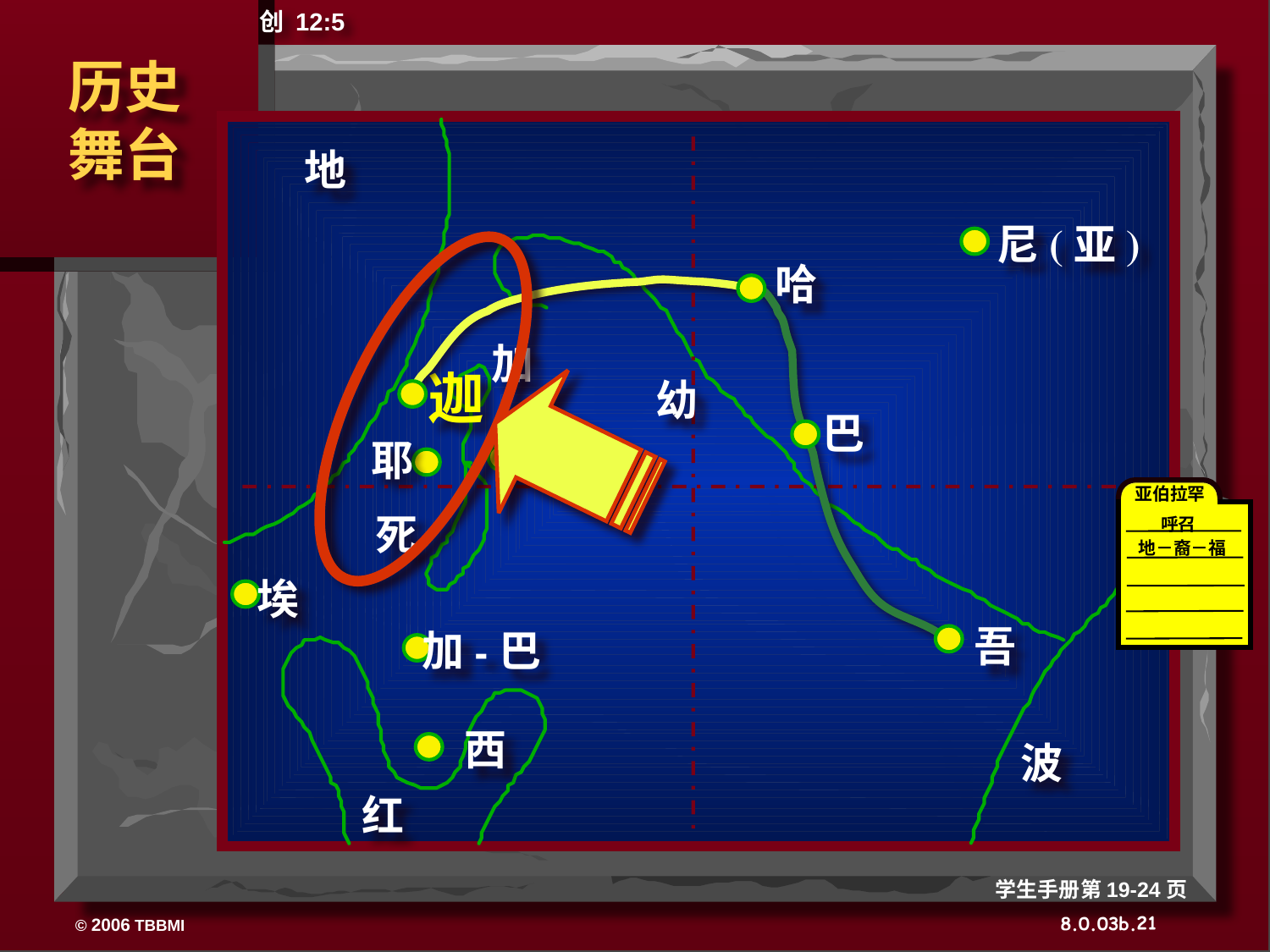

创 12:5

历史
舞台

地

尼(亚)

哈

加
迦

幼

巴

耶
尼

亚伯拉罕

呼召
  地－裔－福

死

埃

吾
加-巴

西
波

红
学生手册第19-24页
21